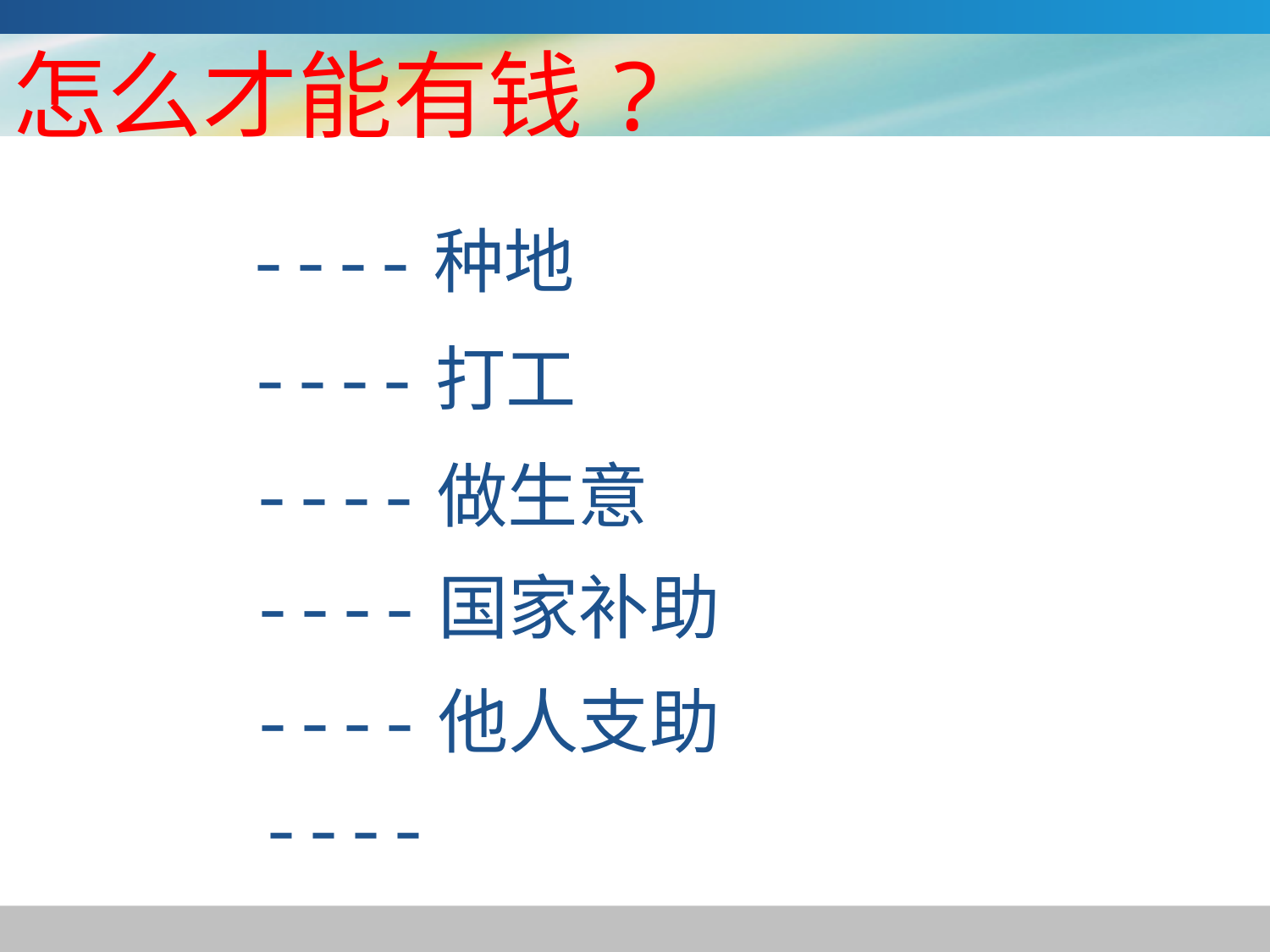

# 怎么才能有钱?
----种地
----打工
----做生意
----国家补助
----他人支助
----